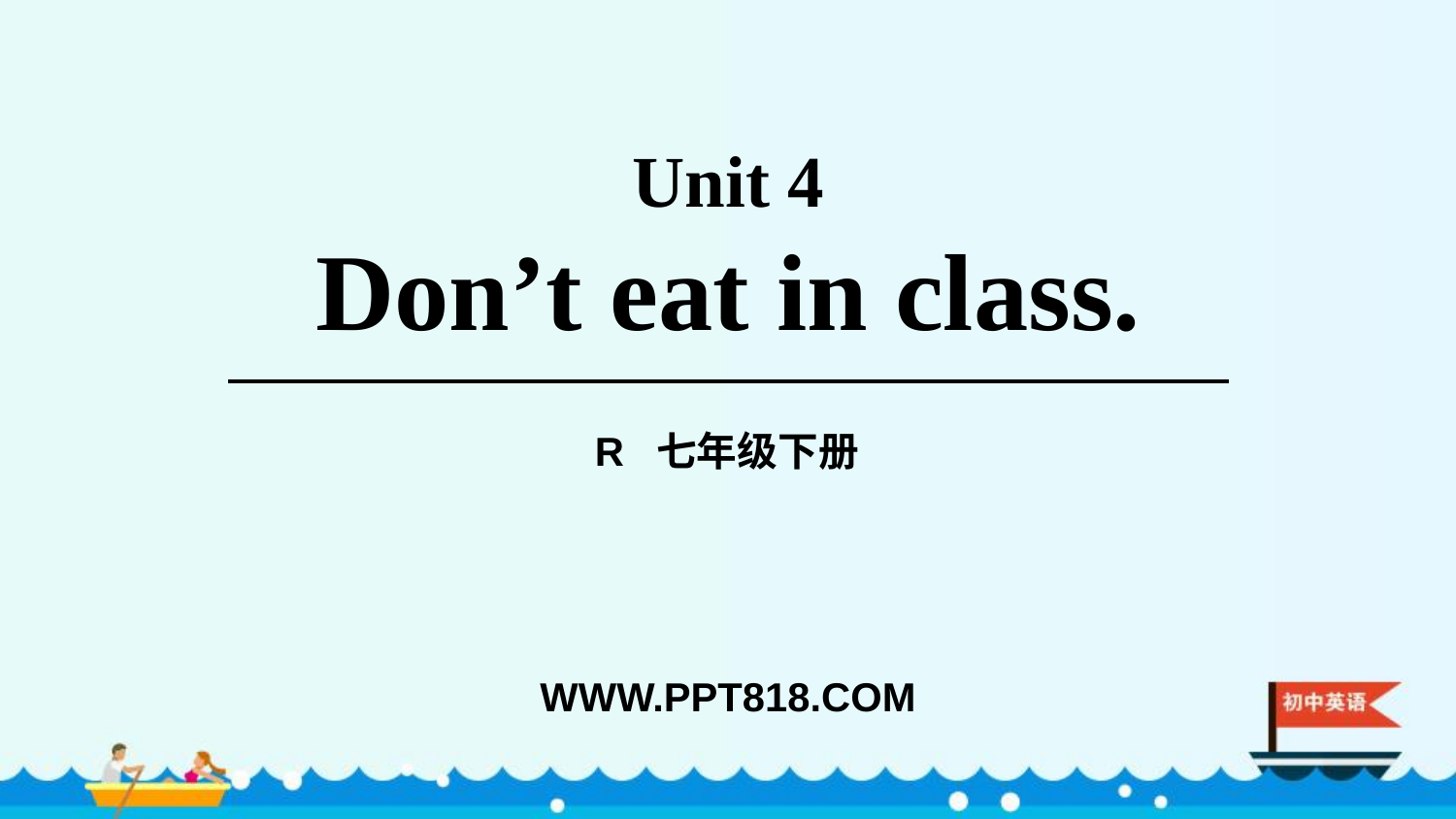

Unit 4
Don’t eat in class.
R  七年级下册
WWW.PPT818.COM